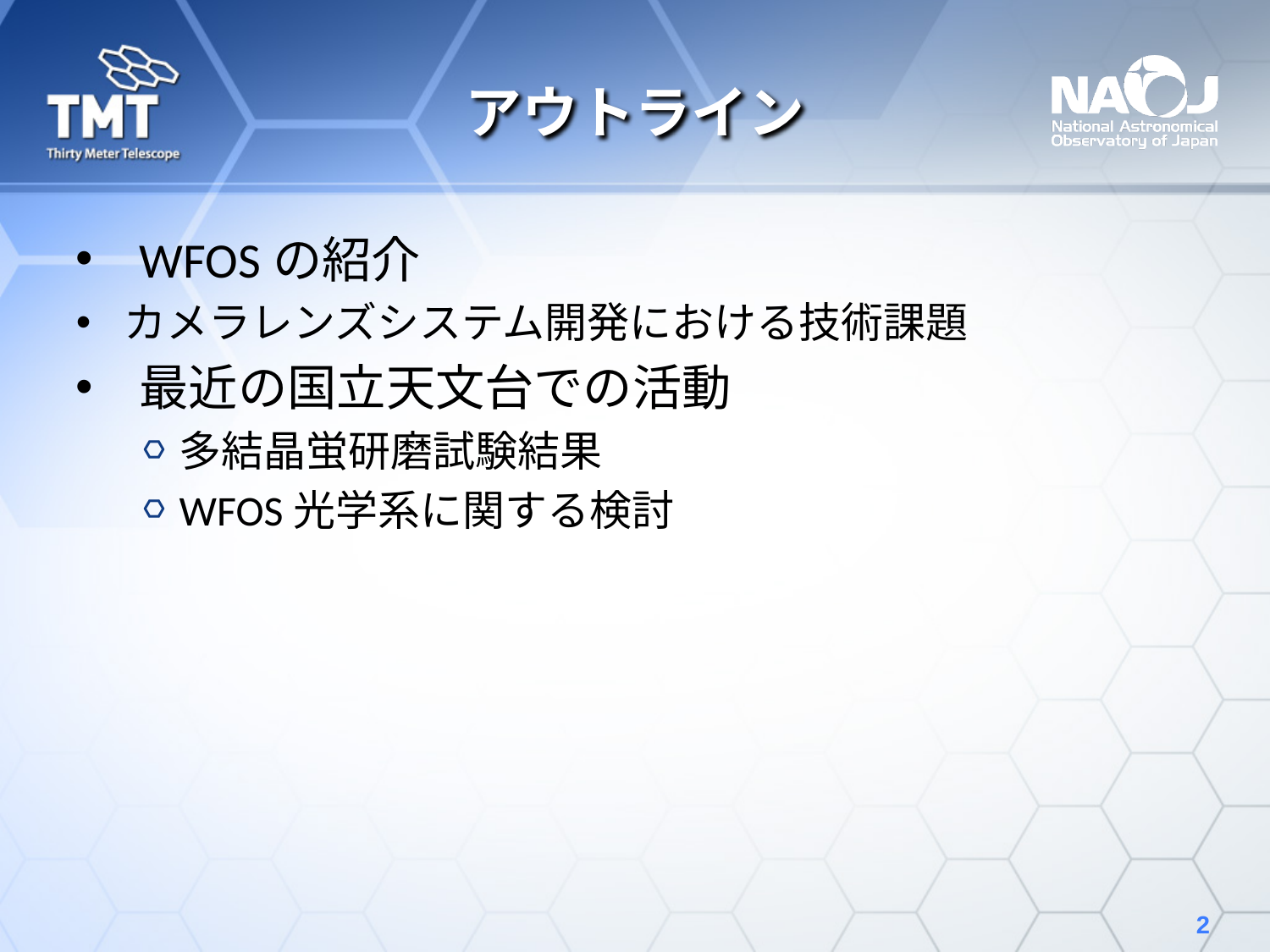

# アウトライン
WFOSの紹介
カメラレンズシステム開発における技術課題
最近の国立天文台での活動
多結晶蛍研磨試験結果
WFOS光学系に関する検討